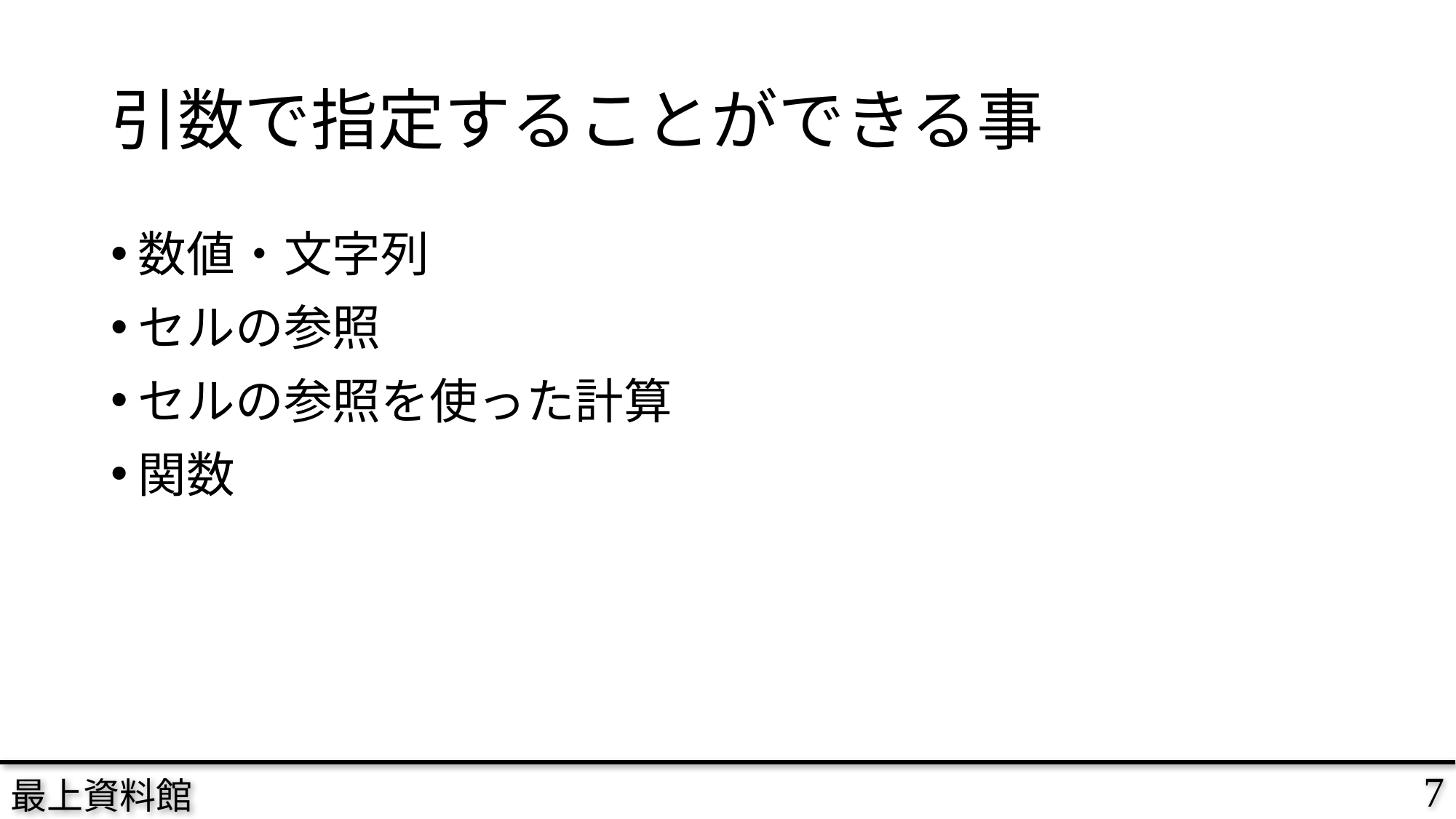

# 引数で指定することができる事
数値・文字列
セルの参照
セルの参照を使った計算
関数